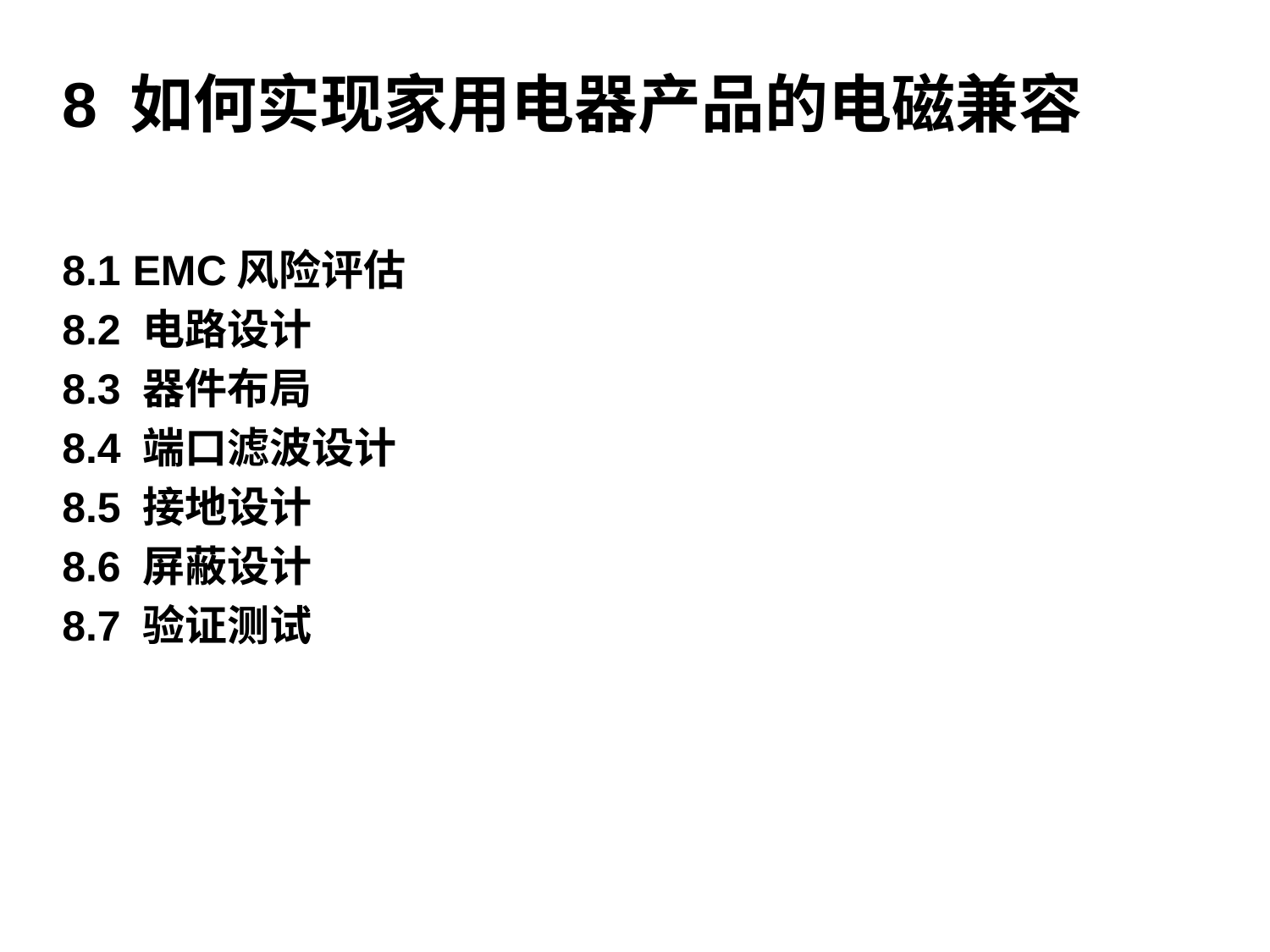

# 8 如何实现家用电器产品的电磁兼容
8.1 EMC风险评估
8.2 电路设计
8.3 器件布局
8.4 端口滤波设计
8.5 接地设计
8.6 屏蔽设计
8.7 验证测试

29